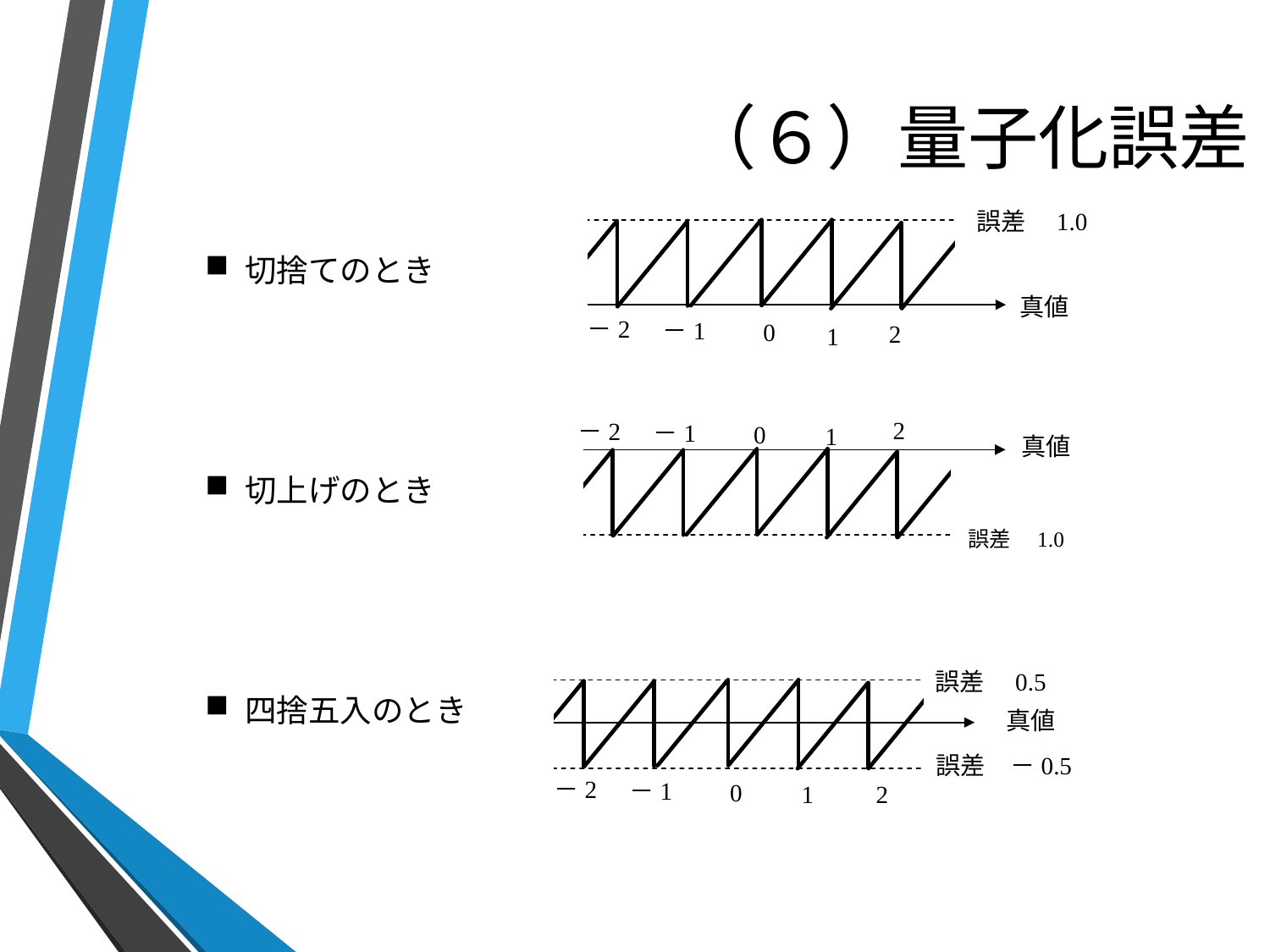

# （６）量子化誤差
切捨てのとき

切上げのとき

四捨五入のとき
誤差　1.0

－2
－1
0
2
1
真値
2
－2
－1
0
1

誤差　1.0
真値
誤差　0.5

－2
－1
0
2
1
真値
誤差　－0.5